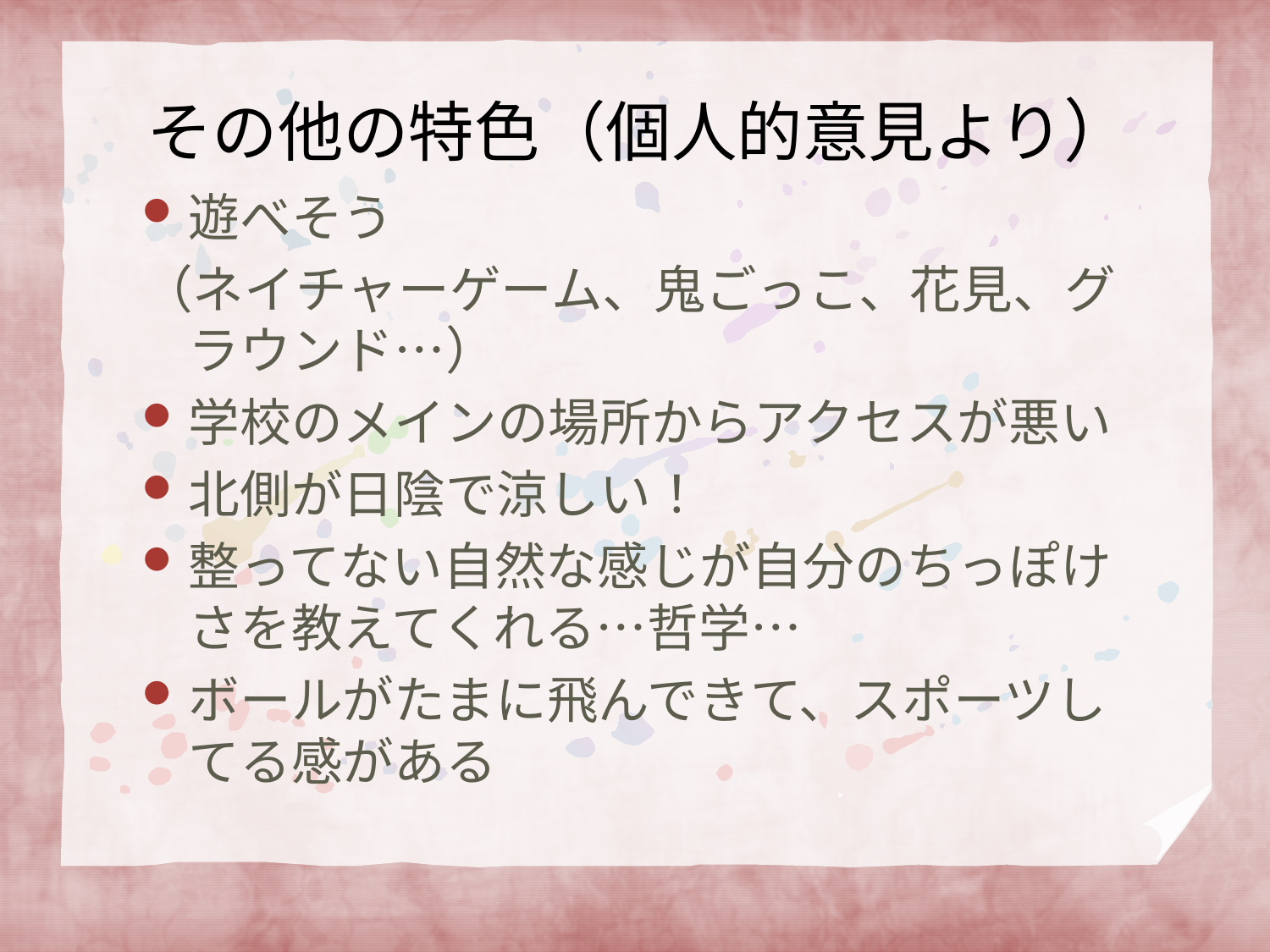

# その他の特色（個人的意見より）
遊べそう
（ネイチャーゲーム、鬼ごっこ、花見、グラウンド…）
学校のメインの場所からアクセスが悪い
北側が日陰で涼しい！
整ってない自然な感じが自分のちっぽけさを教えてくれる…哲学…
ボールがたまに飛んできて、スポーツしてる感がある